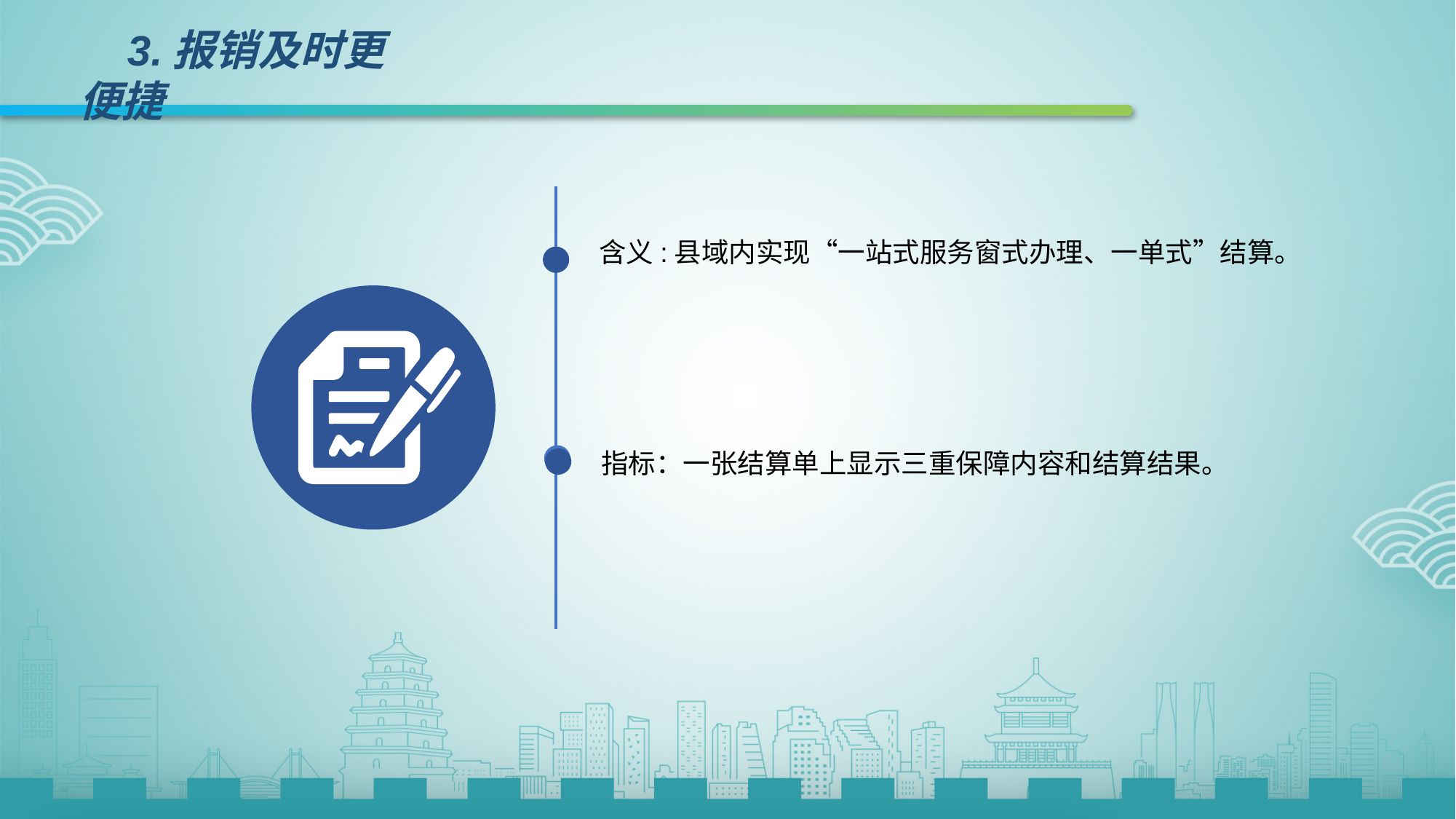

3.报销及时更便捷

含义:县域内实现“一站式服务窗式办理、一单式”结算。

指标：一张结算单上显示三重保障内容和结算结果。